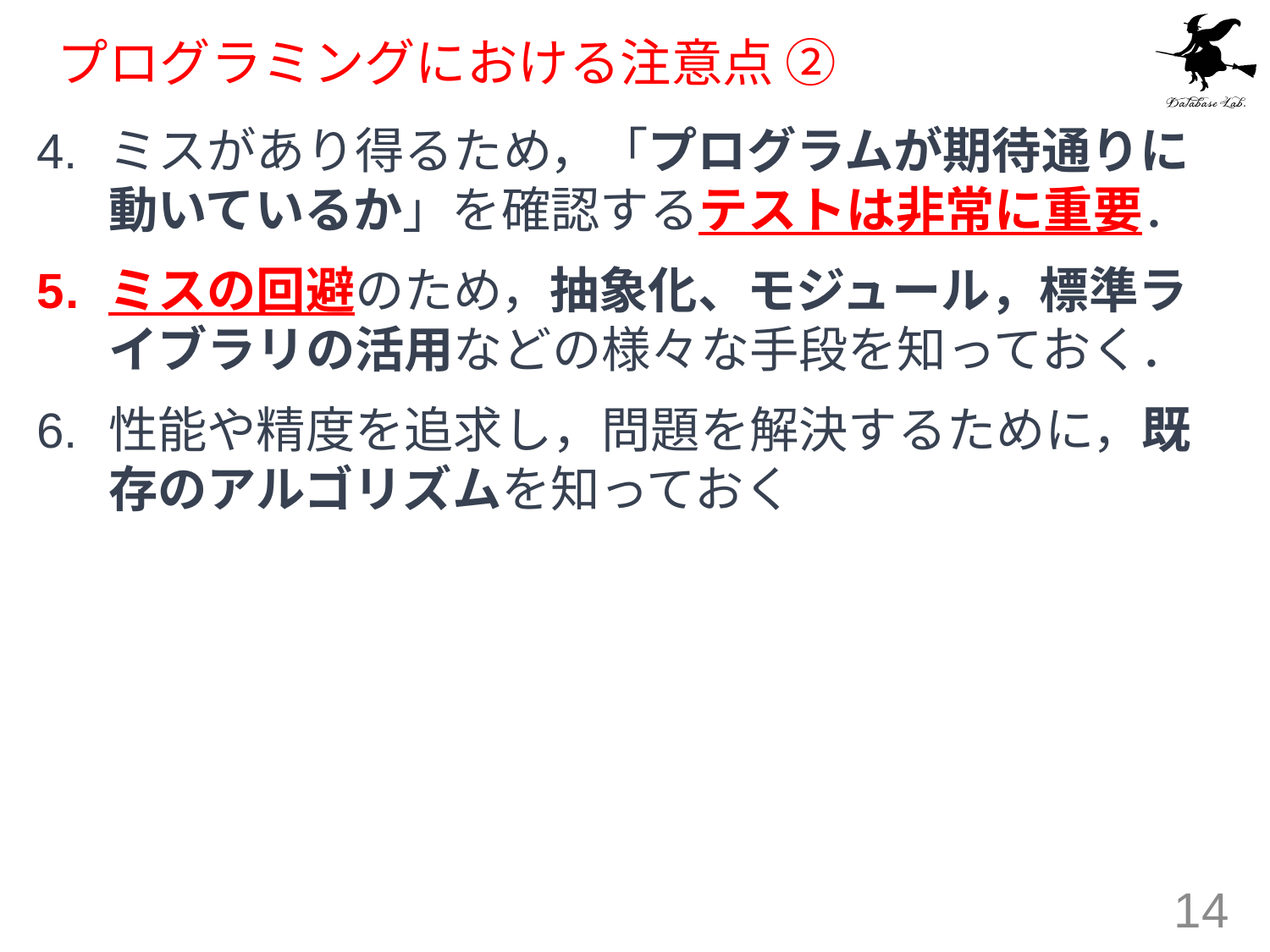

# プログラミングにおける注意点 ②
ミスがあり得るため，「プログラムが期待通りに動いているか」を確認するテストは非常に重要．
ミスの回避のため，抽象化、モジュール，標準ライブラリの活用などの様々な手段を知っておく．
性能や精度を追求し，問題を解決するために，既存のアルゴリズムを知っておく

14